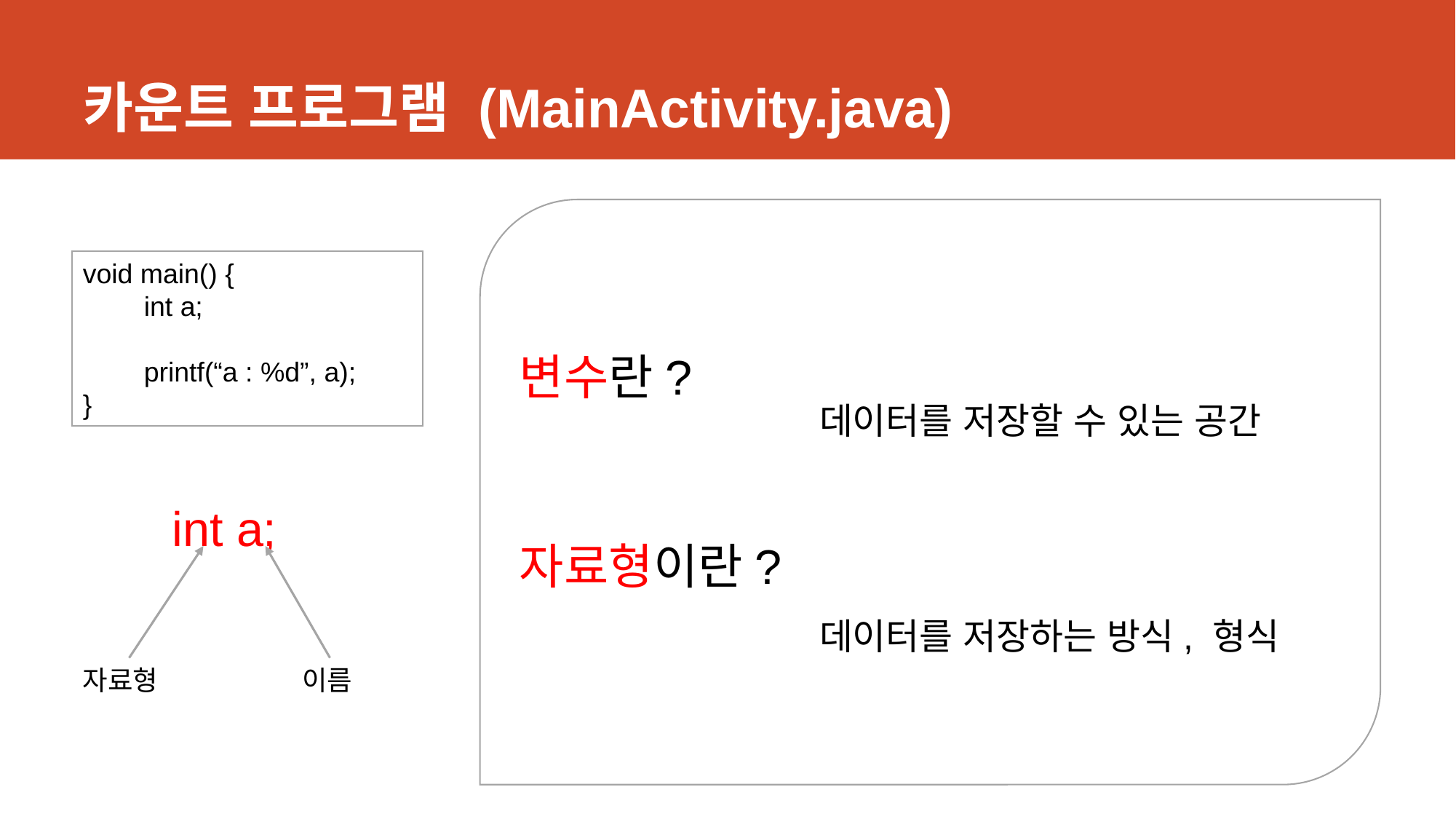

# 카운트 프로그램 (MainActivity.java)
변수란?

자료형이란?

void main() {
        int a;

        printf(“a : %d”, a);
}
데이터를 저장할 수 있는 공간

int a;
데이터를 저장하는 방식, 형식

자료형
이름